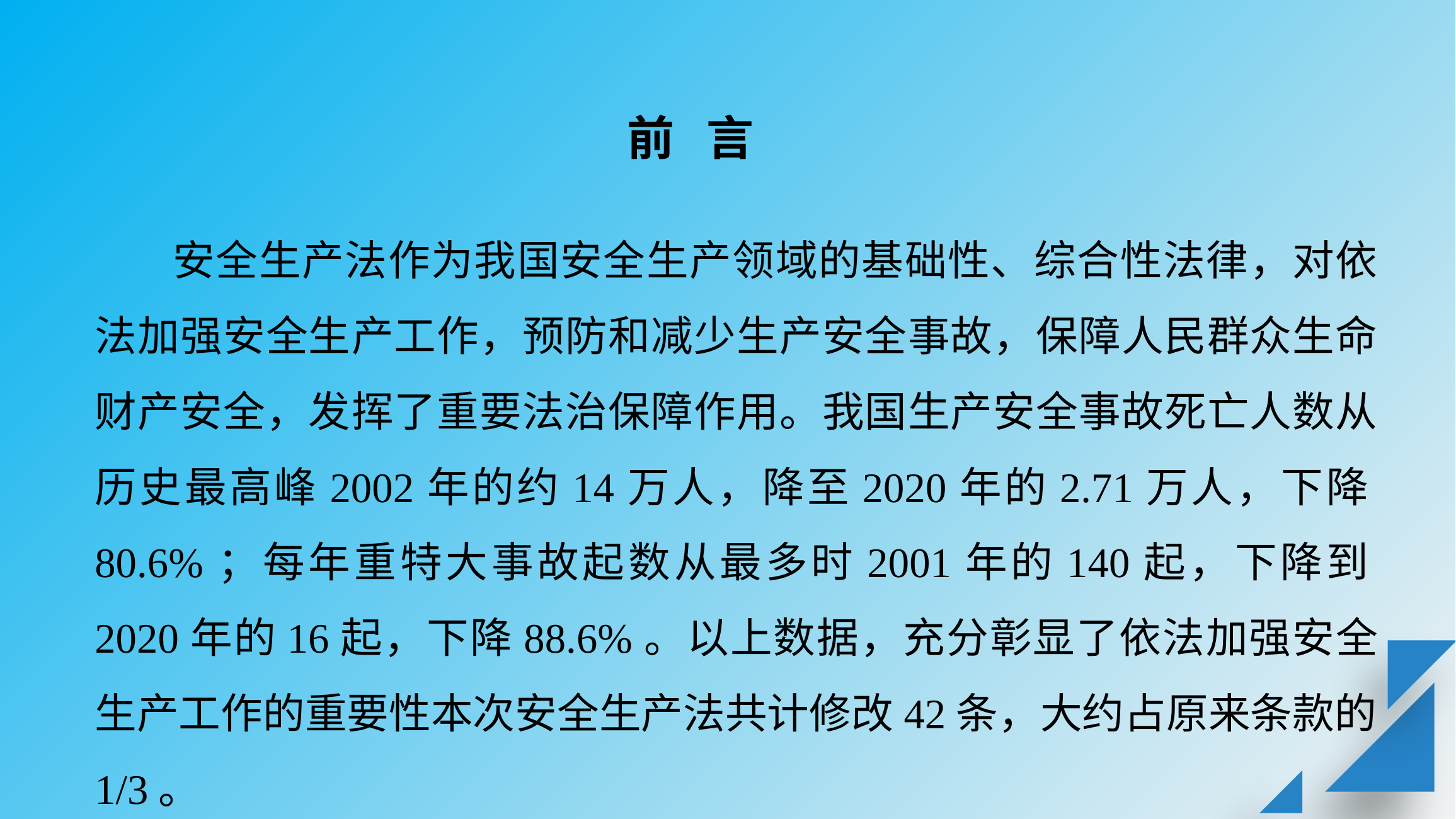

前   言

　　安全生产法作为我国安全生产领域的基础性、综合性法律，对依法加强安全生产工作，预防和减少生产安全事故，保障人民群众生命财产安全，发挥了重要法治保障作用。我国生产安全事故死亡人数从历史最高峰2002年的约14万人，降至2020年的2.71万人，下降80.6%；每年重特大事故起数从最多时2001年的140起，下降到2020年的16起，下降88.6%。以上数据，充分彰显了依法加强安全生产工作的重要性本次安全生产法共计修改42条，大约占原来条款的1/3。